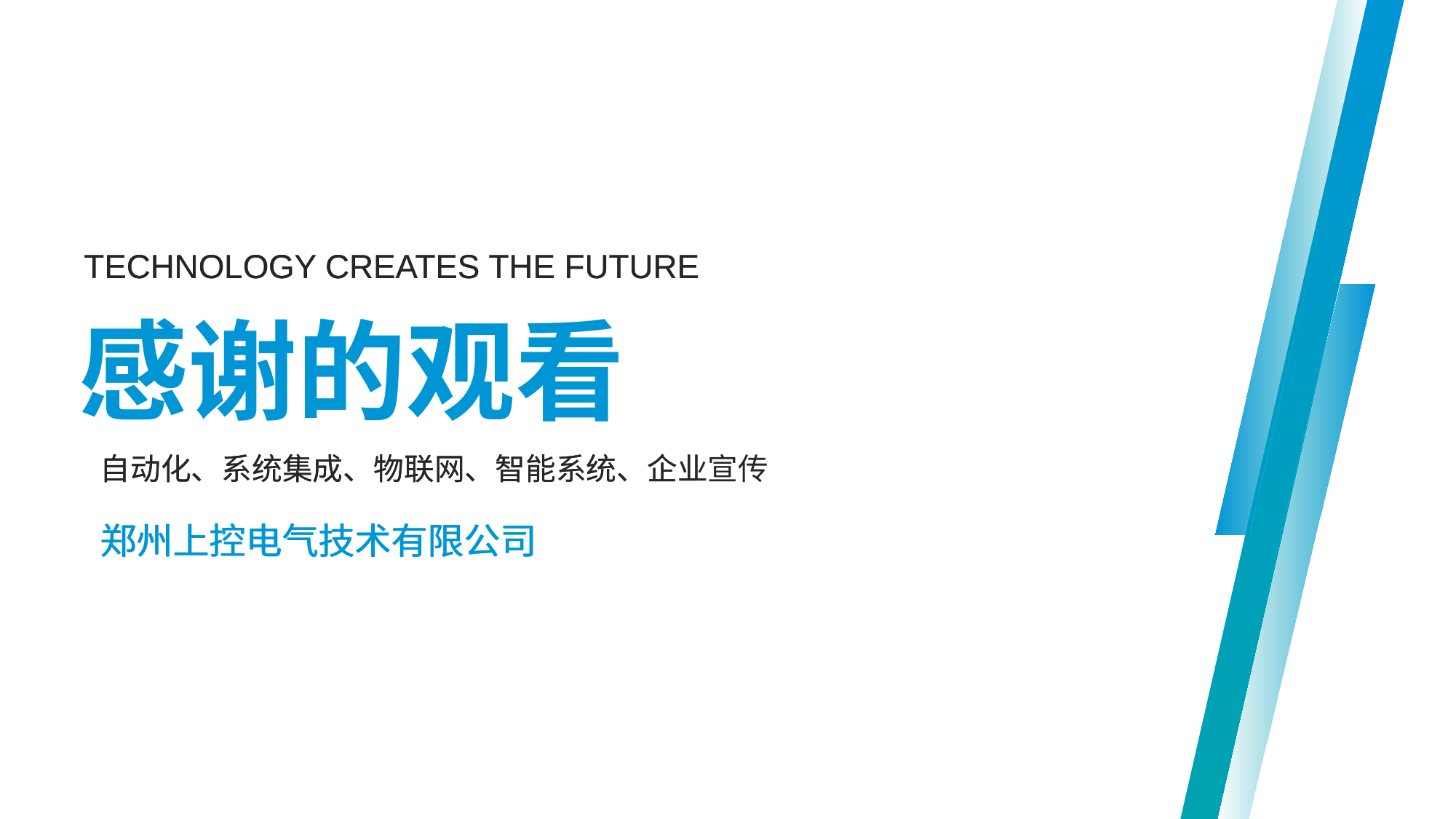

Technology creates the future
Technology creates the future

感谢的观看
自动化、系统集成、物联网、智能系统、企业宣传
自动化、系统集成、物联网、智能系统、企业宣传
郑州上控电气技术有限公司
郑州上控电气技术有限公司